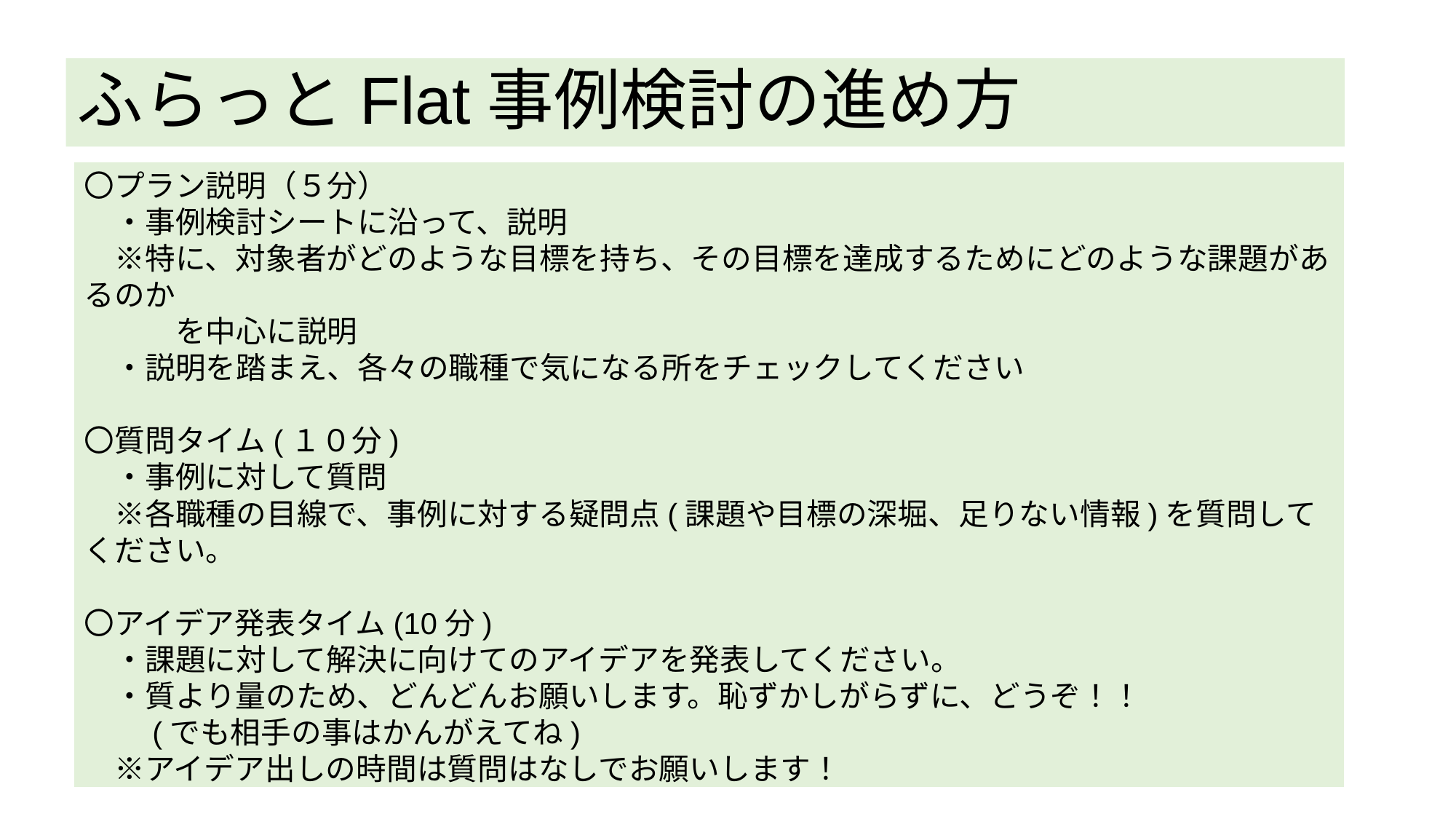

# ふらっとFlat事例検討の進め方
〇プラン説明（５分）
　・事例検討シートに沿って、説明
　※特に、対象者がどのような目標を持ち、その目標を達成するためにどのような課題があるのか
　　　を中心に説明
　・説明を踏まえ、各々の職種で気になる所をチェックしてください

〇質問タイム(１０分)
　・事例に対して質問
　※各職種の目線で、事例に対する疑問点(課題や目標の深堀、足りない情報)を質問してください。

〇アイデア発表タイム(10分)
　・課題に対して解決に向けてのアイデアを発表してください。
　・質より量のため、どんどんお願いします。恥ずかしがらずに、どうぞ！！
　　(でも相手の事はかんがえてね)
　※アイデア出しの時間は質問はなしでお願いします！